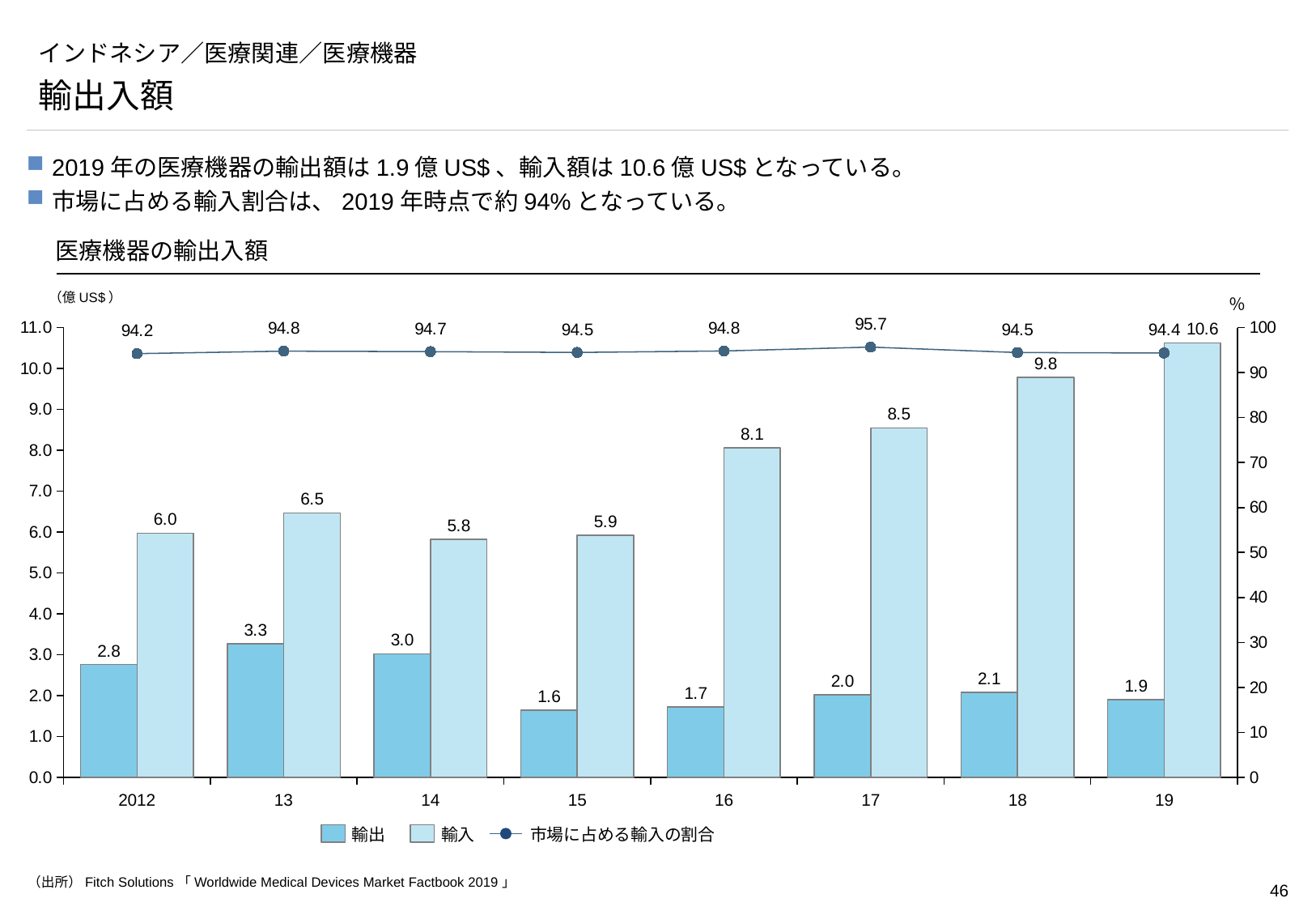

# インドネシア／医療関連／医療機器
輸出入額
2019年の医療機器の輸出額は1.9億US$、輸入額は10.6億US$となっている。
市場に占める輸入割合は、2019年時点で約94%となっている。
医療機器の輸出入額
（億US$）
％

### Chart

| Category |  |  |  |
|---|---|---|---|
2012
13
14
15
16
17
18
19
輸出
輸入
市場に占める輸入の割合

（出所）Fitch Solutions「Worldwide Medical Devices Market Factbook 2019」